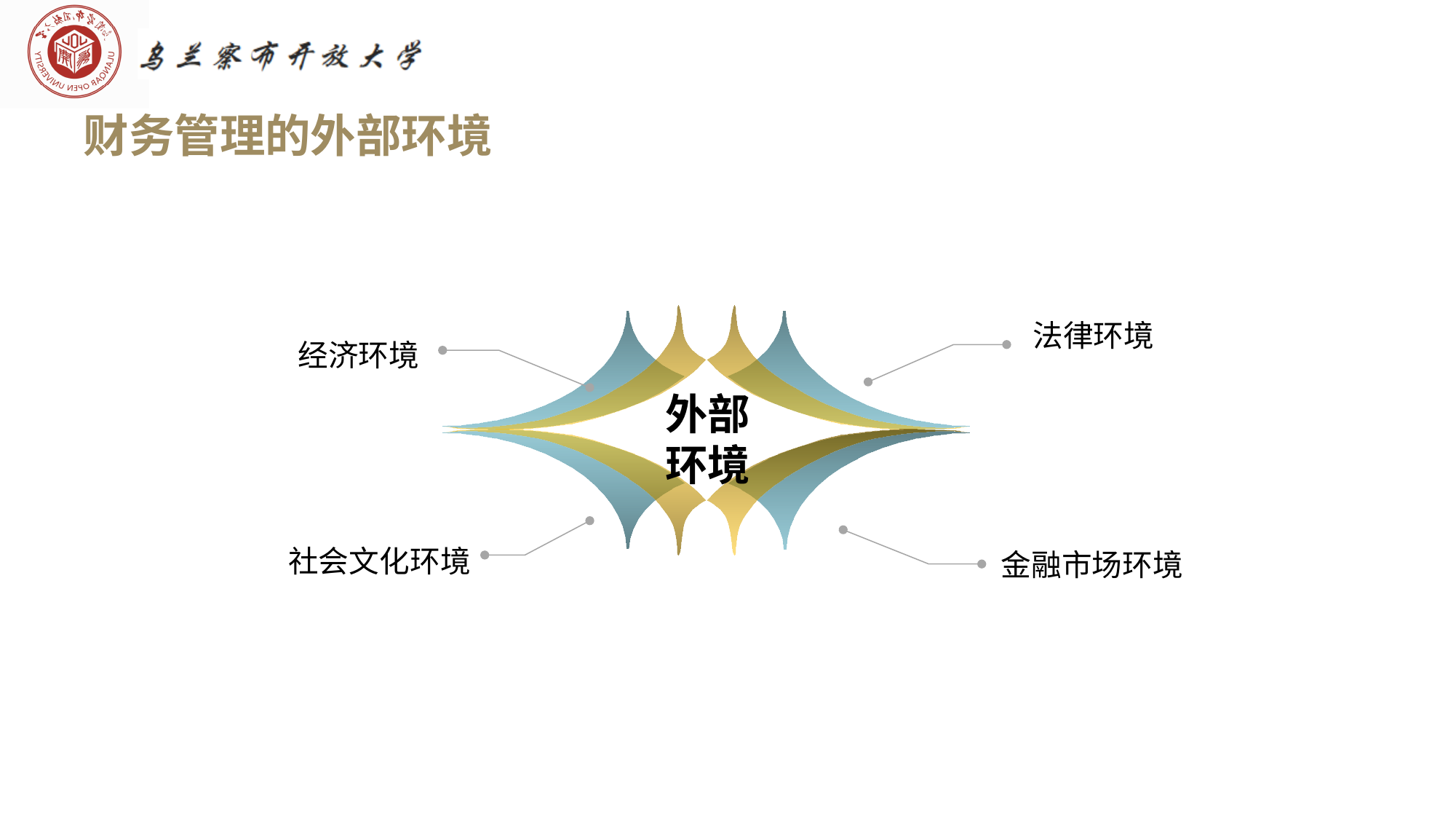

# 财务管理的外部环境

法律环境

经济环境

外部环境

社会文化环境

金融市场环境